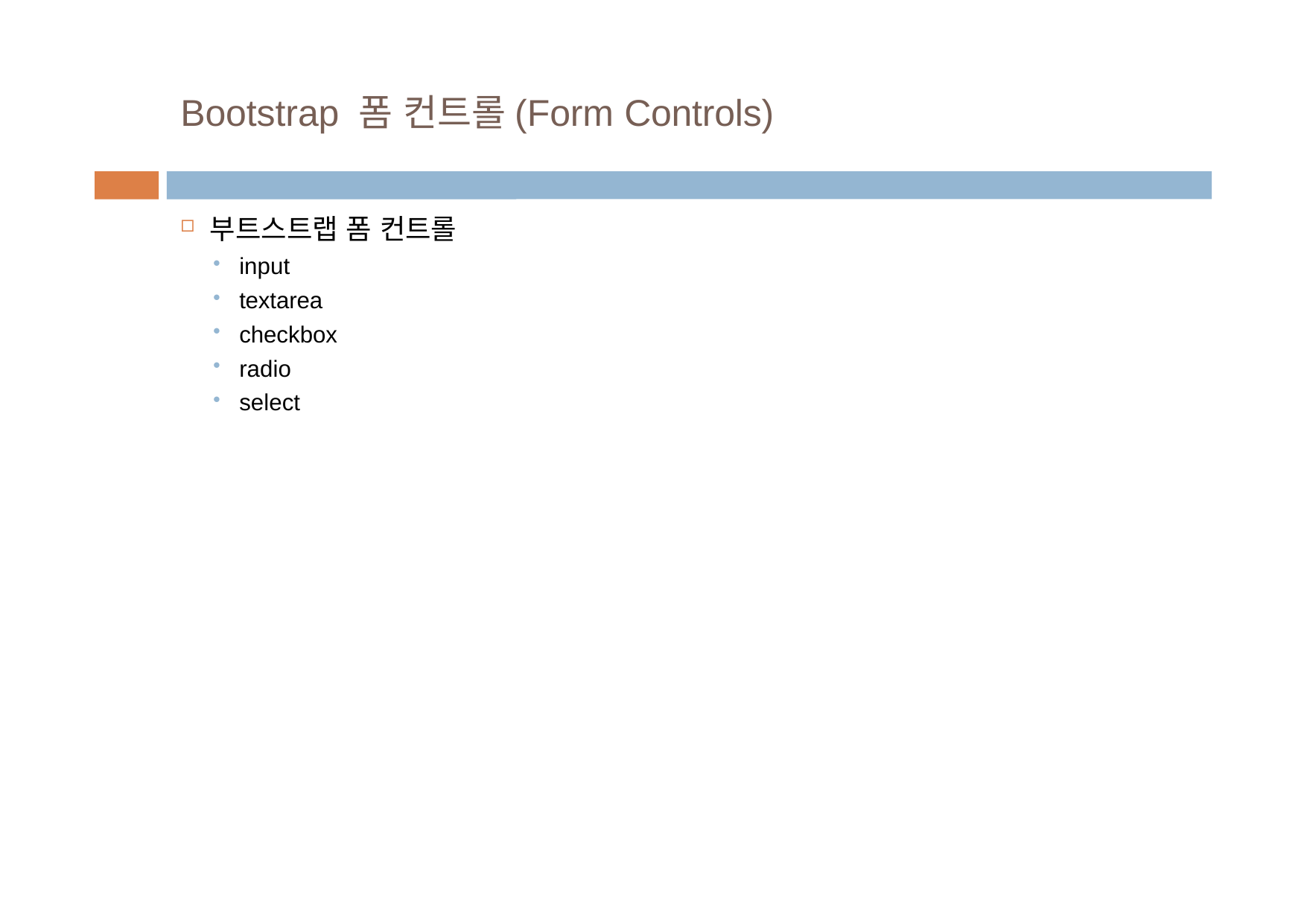

# Bootstrap 폼 컨트롤(Form Controls)
부트스트랩 폼 컨트롤
input
textarea
checkbox
radio
select